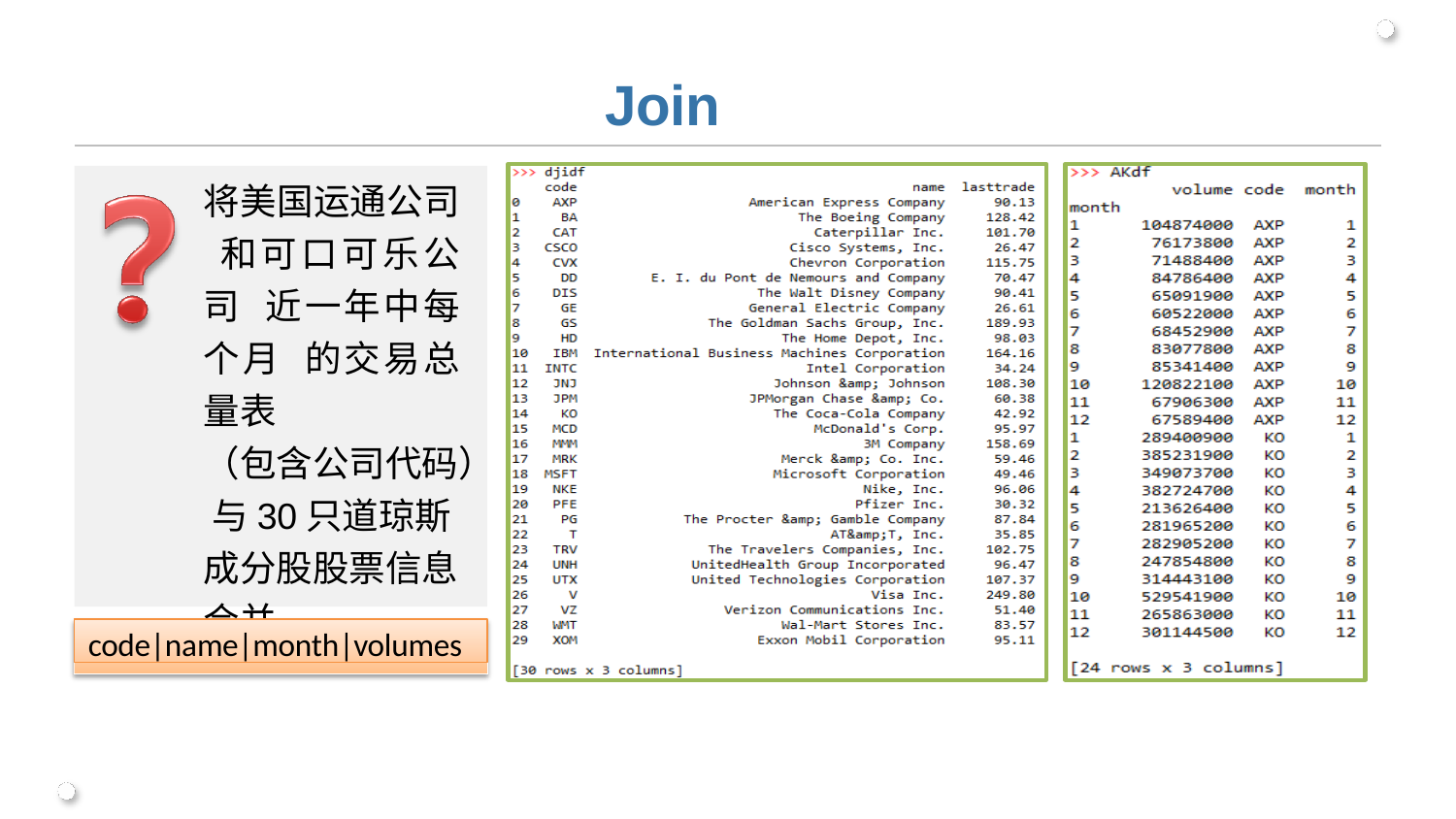

# Join

将美国运通公司  和可口可乐公司  近一年中每个月  的交易总量表
（包含公司代码）  与30只道琼斯  成分股股票信息  合并。

code|name|month|volumes